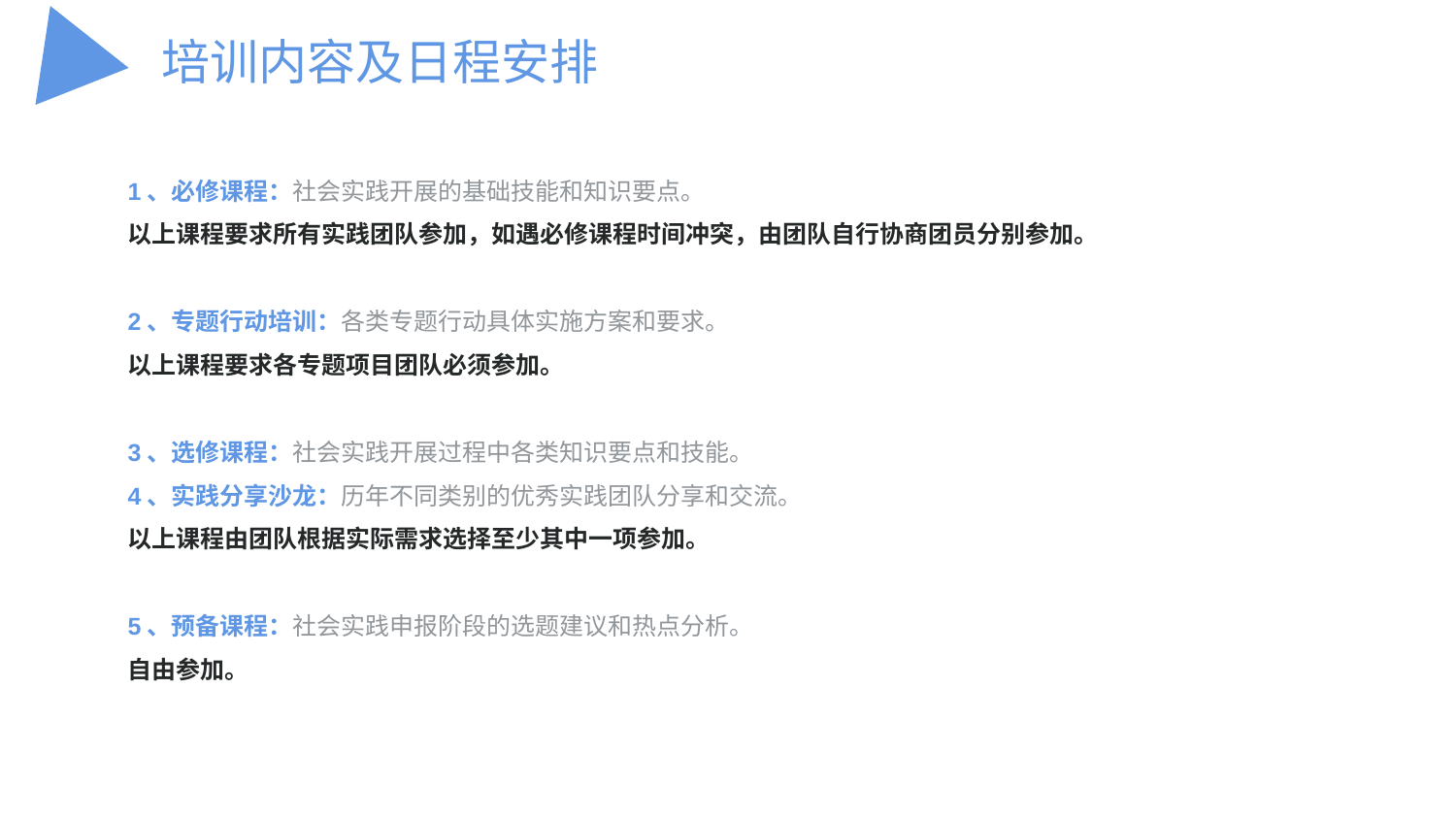

培训内容及日程安排
1、必修课程：社会实践开展的基础技能和知识要点。
以上课程要求所有实践团队参加，如遇必修课程时间冲突，由团队自行协商团员分别参加。

2、专题行动培训：各类专题行动具体实施方案和要求。
以上课程要求各专题项目团队必须参加。

3、选修课程：社会实践开展过程中各类知识要点和技能。
4、实践分享沙龙：历年不同类别的优秀实践团队分享和交流。
以上课程由团队根据实际需求选择至少其中一项参加。

5、预备课程：社会实践申报阶段的选题建议和热点分析。
自由参加。